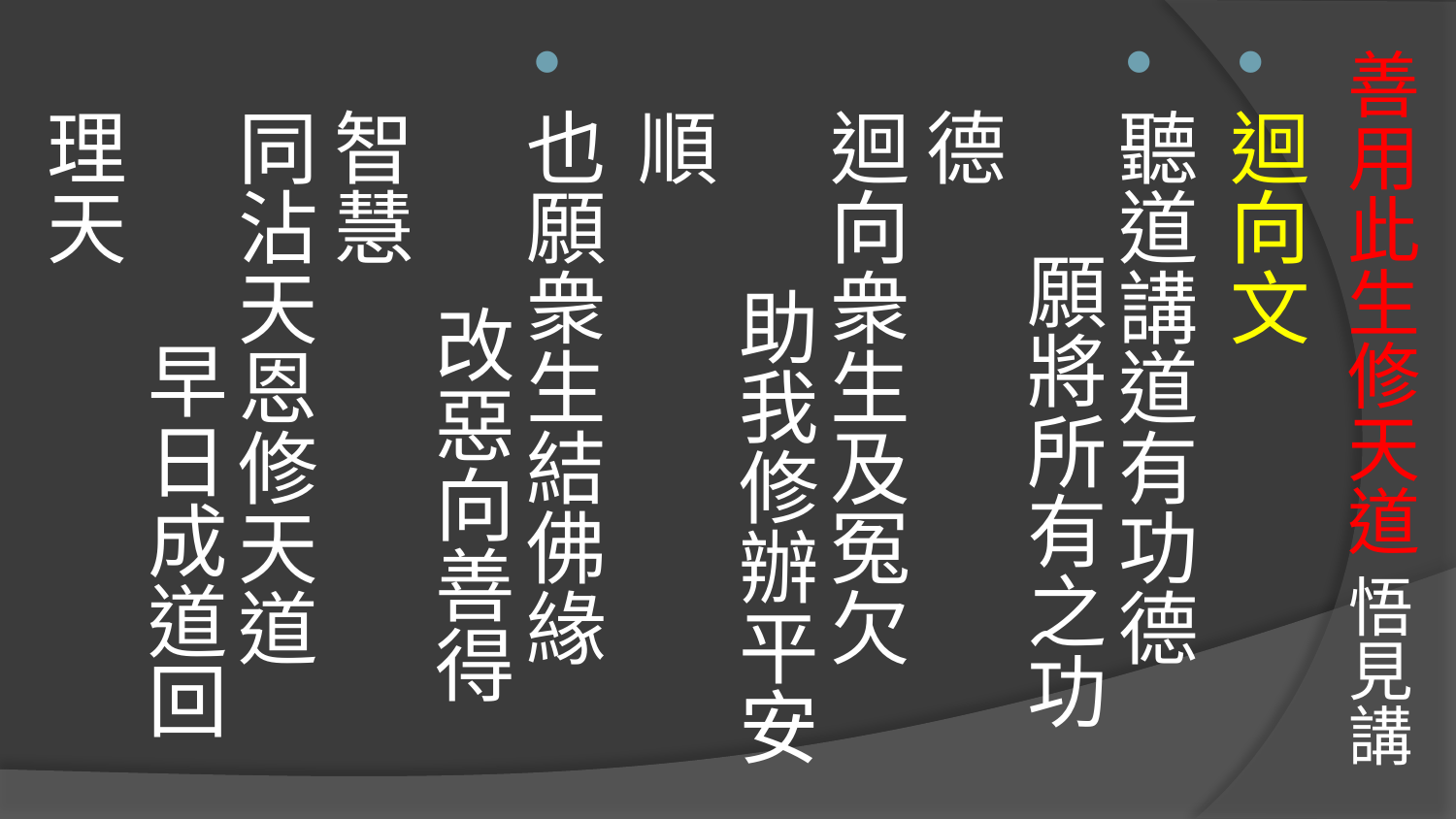

# 善用此生修天道 悟見講
迴向文
聽道講道有功德               願將所有之功德
迴向衆生及冤欠                 助我修辦平安順
也願衆生結佛緣                  改惡向善得智慧
同沾天恩修天道                    早日成道回理天